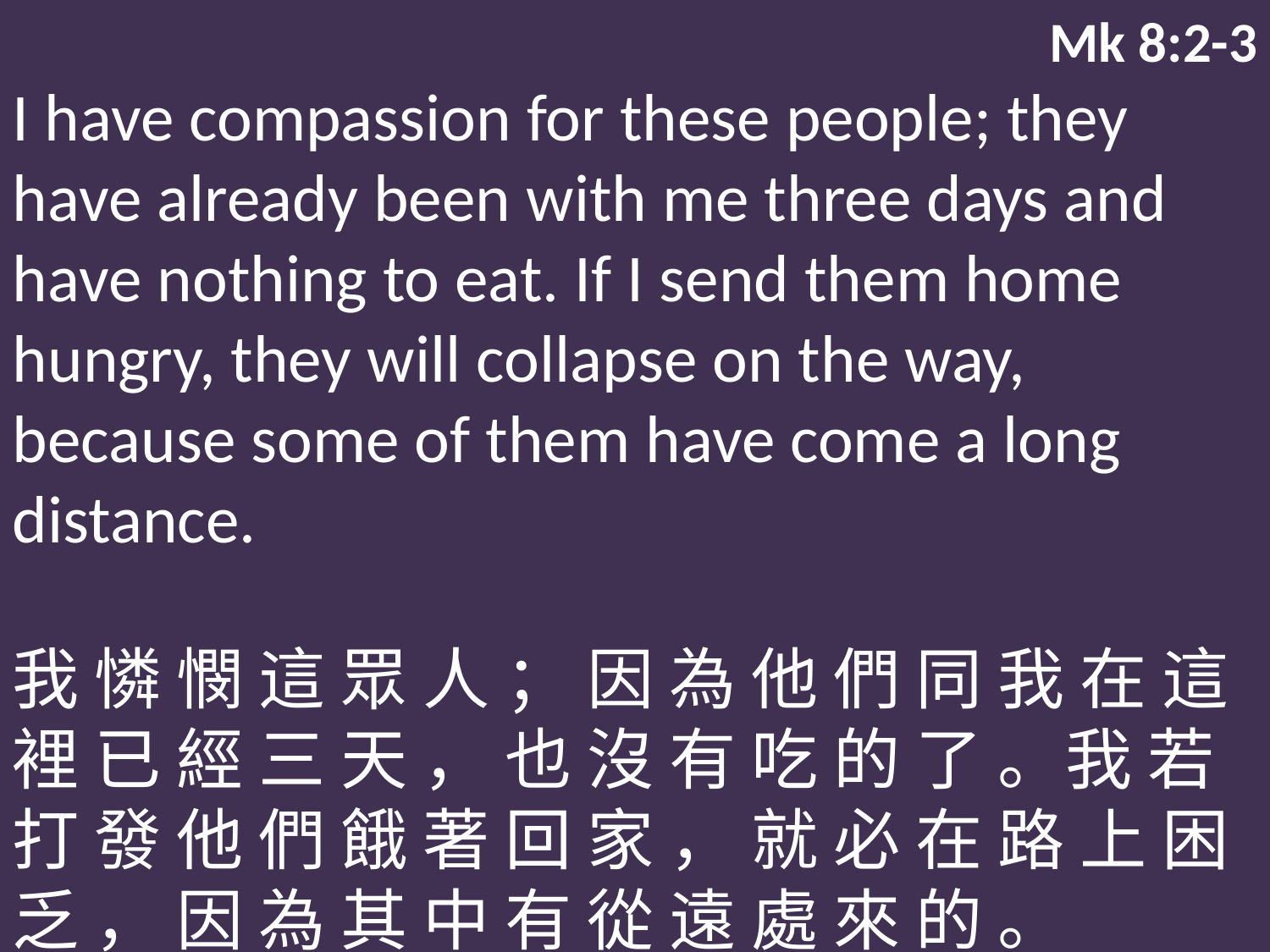

Mk 8:2-3
I have compassion for these people; they have already been with me three days and have nothing to eat. If I send them home hungry, they will collapse on the way, because some of them have come a long distance.

我 憐 憫 這 眾 人 ； 因 為 他 們 同 我 在 這 裡 已 經 三 天 ， 也 沒 有 吃 的 了 。我 若 打 發 他 們 餓 著 回 家 ， 就 必 在 路 上 困 乏 ， 因 為 其 中 有 從 遠 處 來 的 。